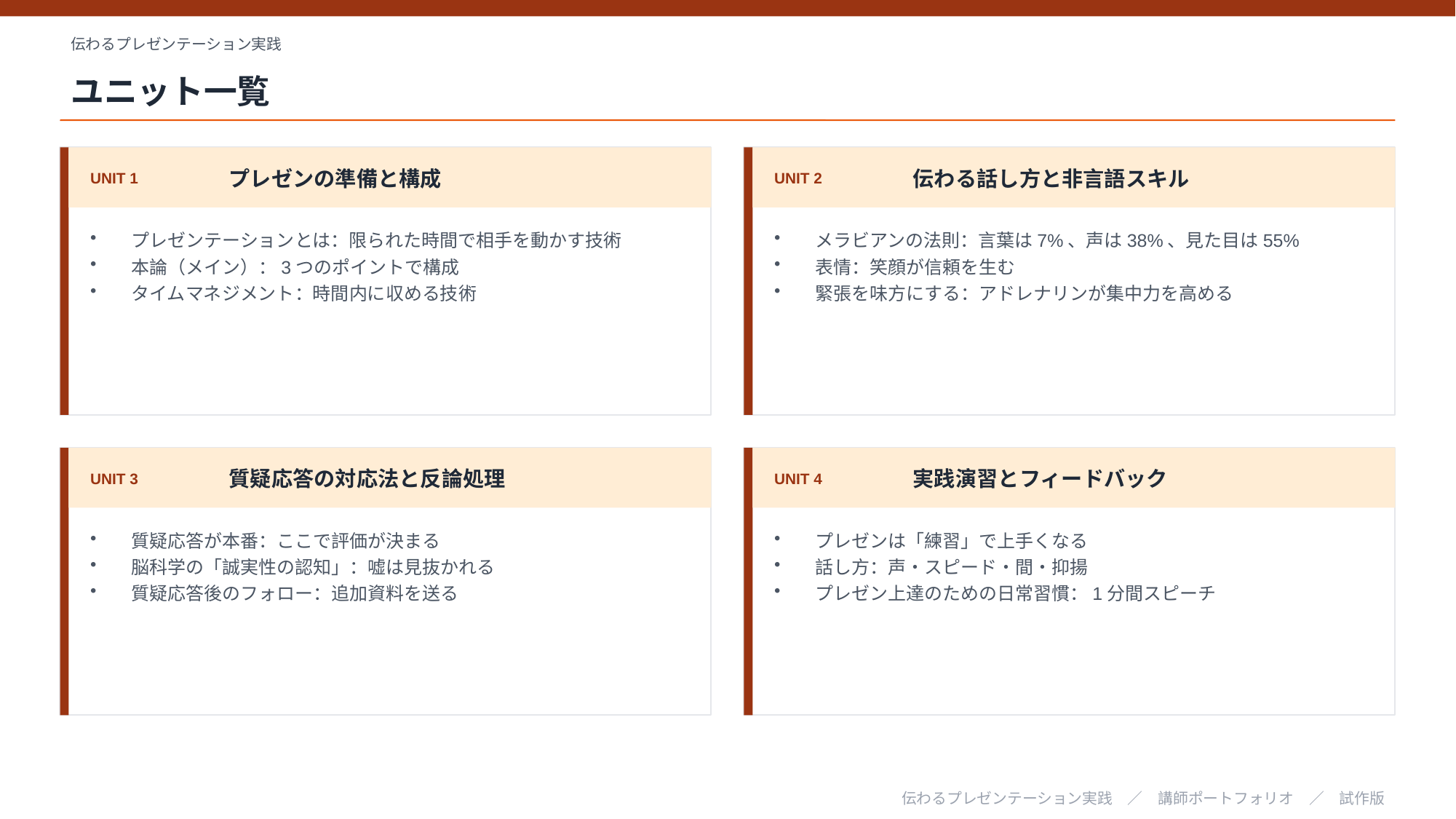

伝わるプレゼンテーション実践
ユニット一覧

UNIT 1
プレゼンの準備と構成
UNIT 2
伝わる話し方と非言語スキル
プレゼンテーションとは：限られた時間で相手を動かす技術
本論（メイン）：3つのポイントで構成
タイムマネジメント：時間内に収める技術
メラビアンの法則：言葉は7%、声は38%、見た目は55%
表情：笑顔が信頼を生む
緊張を味方にする：アドレナリンが集中力を高める

UNIT 3
質疑応答の対応法と反論処理
UNIT 4
実践演習とフィードバック
質疑応答が本番：ここで評価が決まる
脳科学の「誠実性の認知」：嘘は見抜かれる
質疑応答後のフォロー：追加資料を送る
プレゼンは「練習」で上手くなる
話し方：声・スピード・間・抑揚
プレゼン上達のための日常習慣：1分間スピーチ
伝わるプレゼンテーション実践　／　講師ポートフォリオ　／　試作版